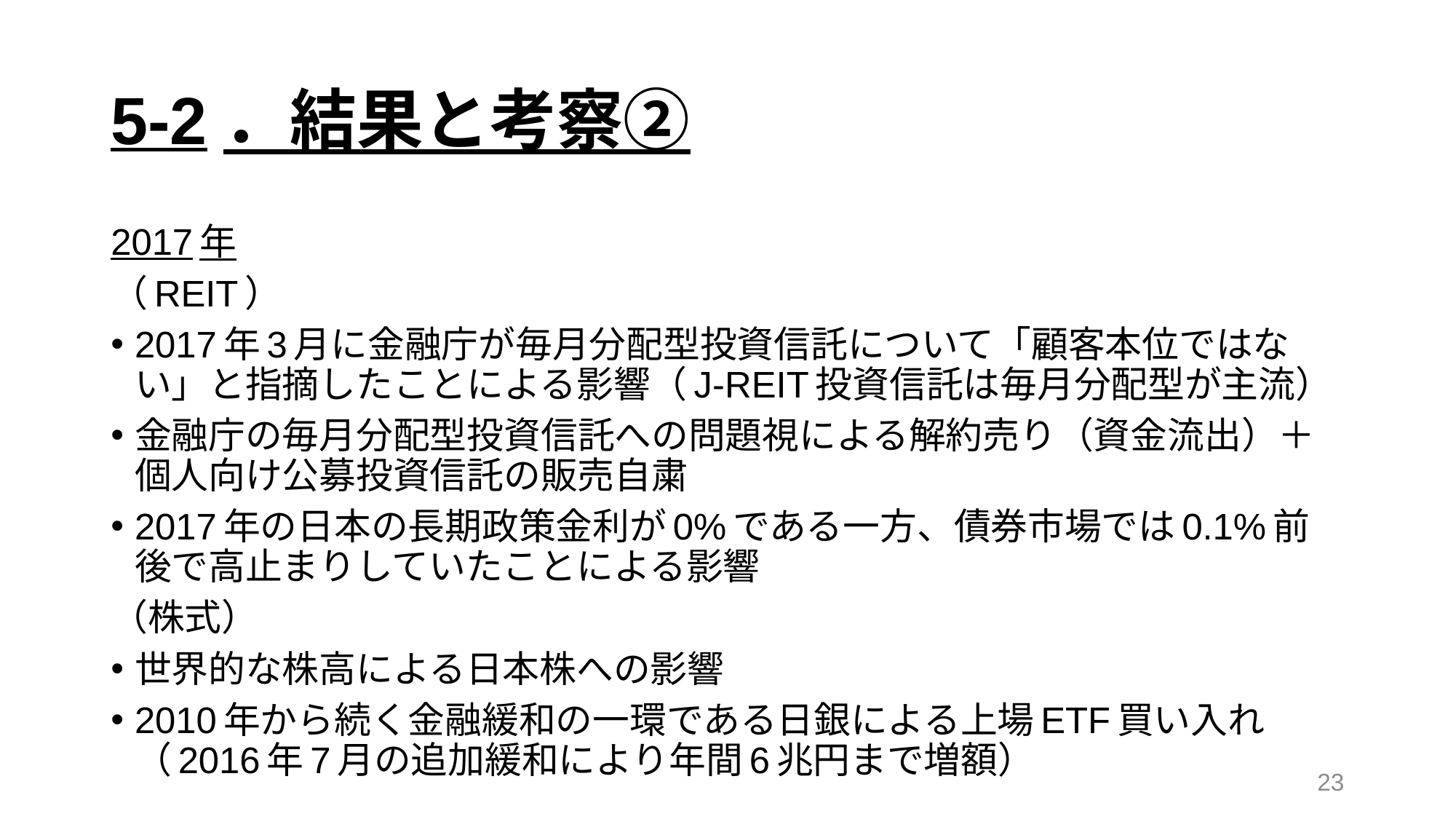

# 5-2．結果と考察②
2017年
（REIT）
2017年3月に金融庁が毎月分配型投資信託について「顧客本位ではない」と指摘したことによる影響（J-REIT投資信託は毎月分配型が主流）
金融庁の毎月分配型投資信託への問題視による解約売り（資金流出）＋ 個人向け公募投資信託の販売自粛
2017年の日本の長期政策金利が0%である一方、債券市場では0.1%前後で高止まりしていたことによる影響
（株式）
世界的な株高による日本株への影響
2010年から続く金融緩和の一環である日銀による上場ETF買い入れ（2016年7月の追加緩和により年間6兆円まで増額）
23